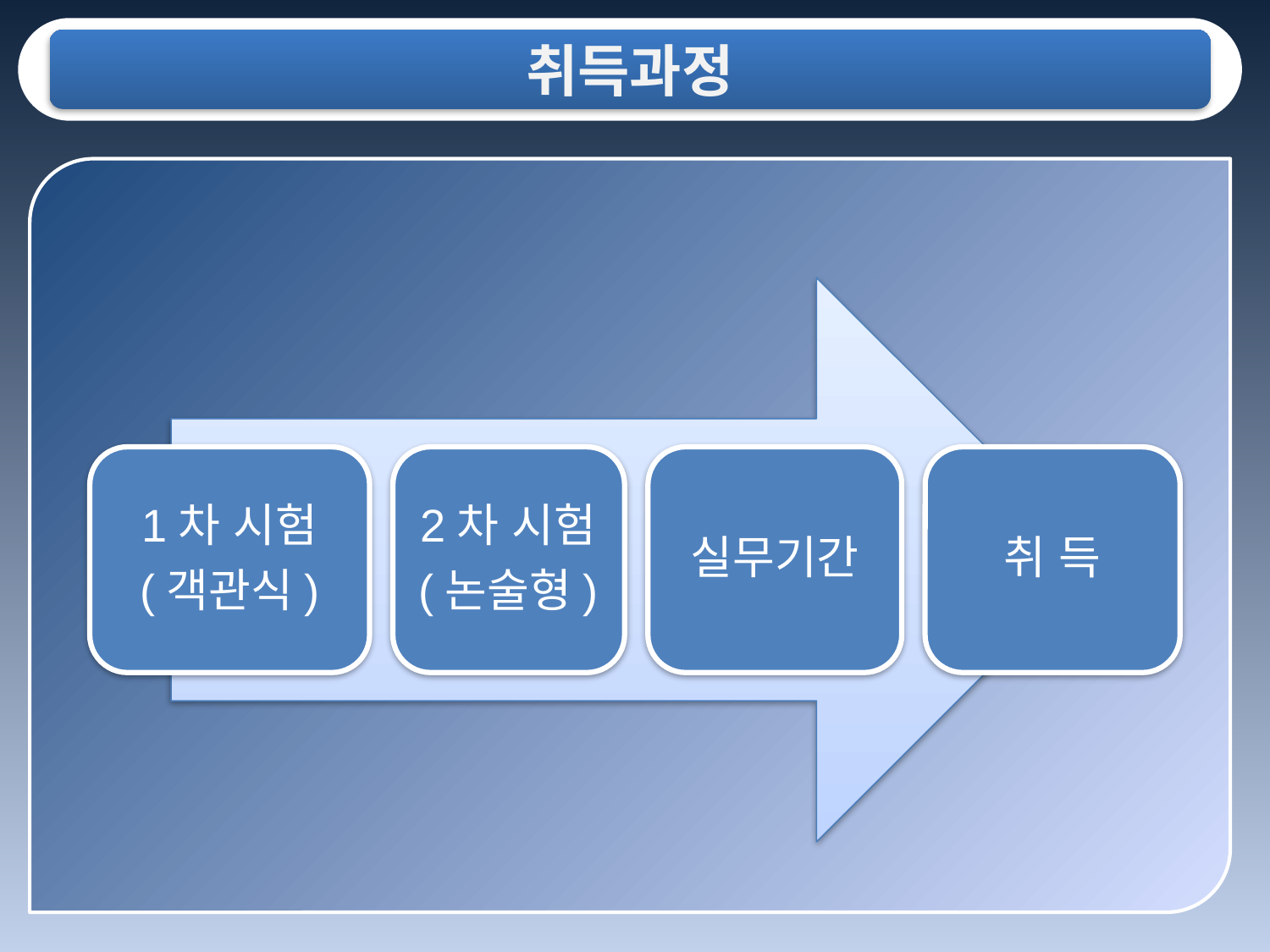

취득과정

1차 시험
(객관식)
2차 시험
(논술형)
실무기간
취 득